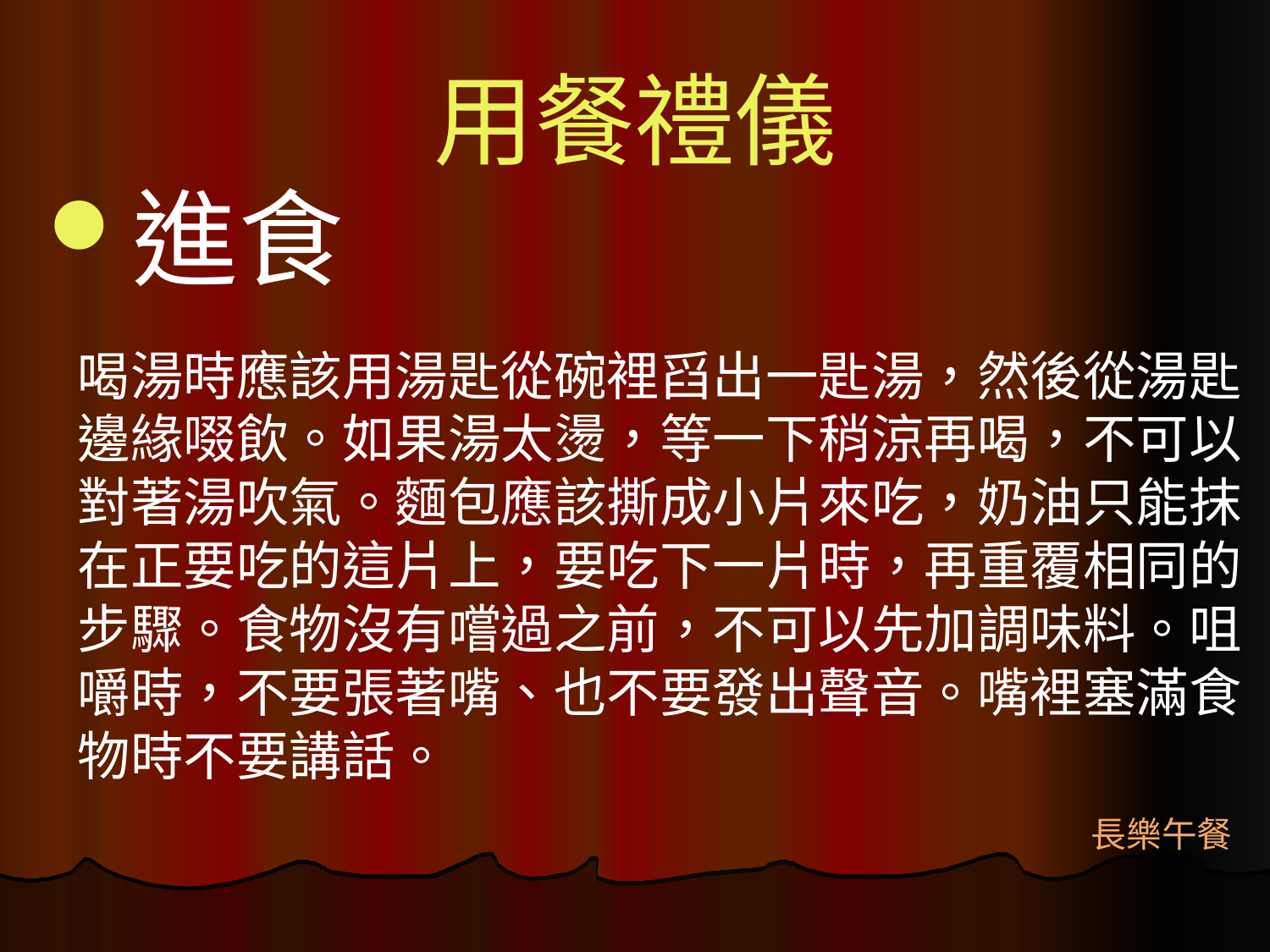

# 用餐禮儀
進食
喝湯時應該用湯匙從碗裡舀出一匙湯，然後從湯匙邊緣啜飲。如果湯太燙，等一下稍涼再喝，不可以對著湯吹氣。麵包應該撕成小片來吃，奶油只能抹在正要吃的這片上，要吃下一片時，再重覆相同的步驟。食物沒有嚐過之前，不可以先加調味料。咀嚼時，不要張著嘴、也不要發出聲音。嘴裡塞滿食物時不要講話。
長樂午餐